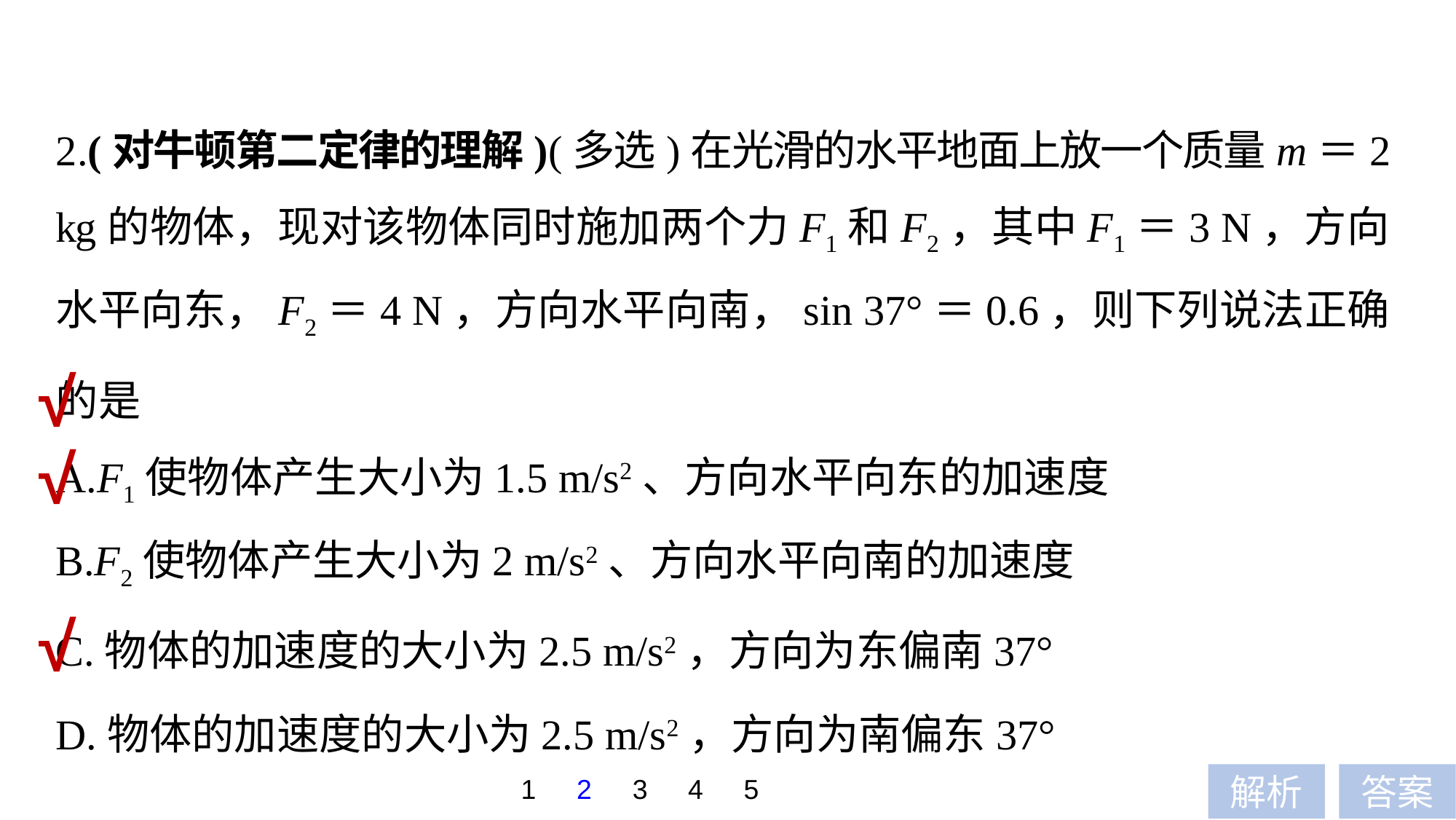

2.(对牛顿第二定律的理解)(多选)在光滑的水平地面上放一个质量m＝2 kg的物体，现对该物体同时施加两个力F1和F2，其中F1＝3 N，方向水平向东，F2＝4 N，方向水平向南，sin 37°＝0.6，则下列说法正确的是
A.F1使物体产生大小为1.5 m/s2、方向水平向东的加速度
B.F2使物体产生大小为2 m/s2、方向水平向南的加速度
C.物体的加速度的大小为2.5 m/s2，方向为东偏南37°
D.物体的加速度的大小为2.5 m/s2，方向为南偏东37°
√
√
√
1
2
3
4
5
解析
答案